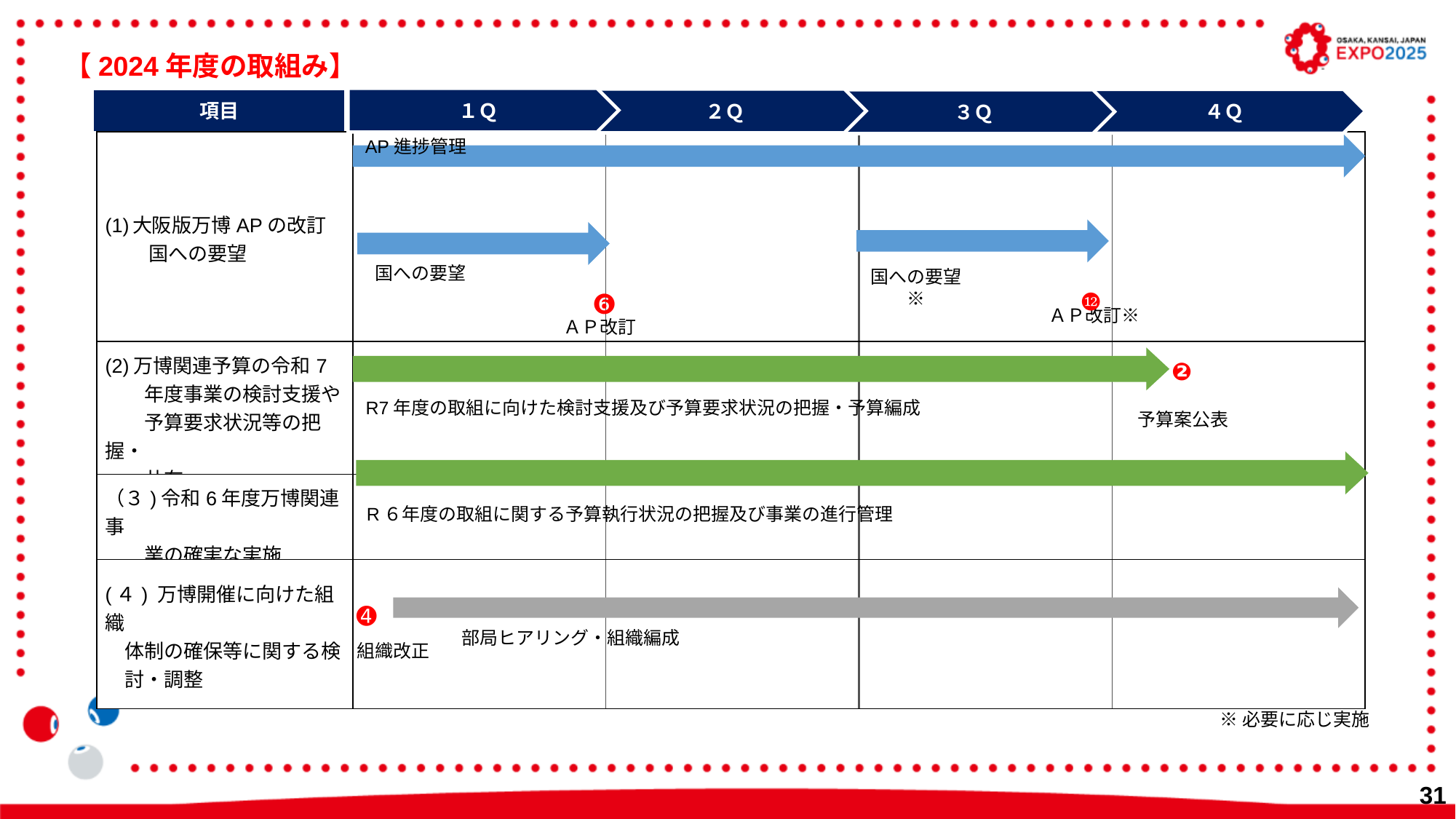

【2024年度の取組み】
１Ｑ
項目
２Ｑ
４Ｑ
３Ｑ
| 大阪版万博APの改訂 　　 国への要望 |  |  |  |  |
| --- | --- | --- | --- | --- |
| (2)万博関連予算の令和7 　　年度事業の検討支援や 　　予算要求状況等の把握・ 　　共有 |  |  |  |  |
| （３)令和6年度万博関連事 　　業の確実な実施 |  |  |  |  |
| (４) 万博開催に向けた組織　　 　体制の確保等に関する検 　討・調整 |  |  |  |  |

AP進捗管理

国への要望
国への要望※
⓬
❻
ＡＰ改訂※
ＡＰ改訂
❷

R7年度の取組に向けた検討支援及び予算要求状況の把握・予算編成
予算案公表

R６年度の取組に関する予算執行状況の把握及び事業の進行管理

➍
部局ヒアリング・組織編成
組織改正
※必要に応じ実施
31